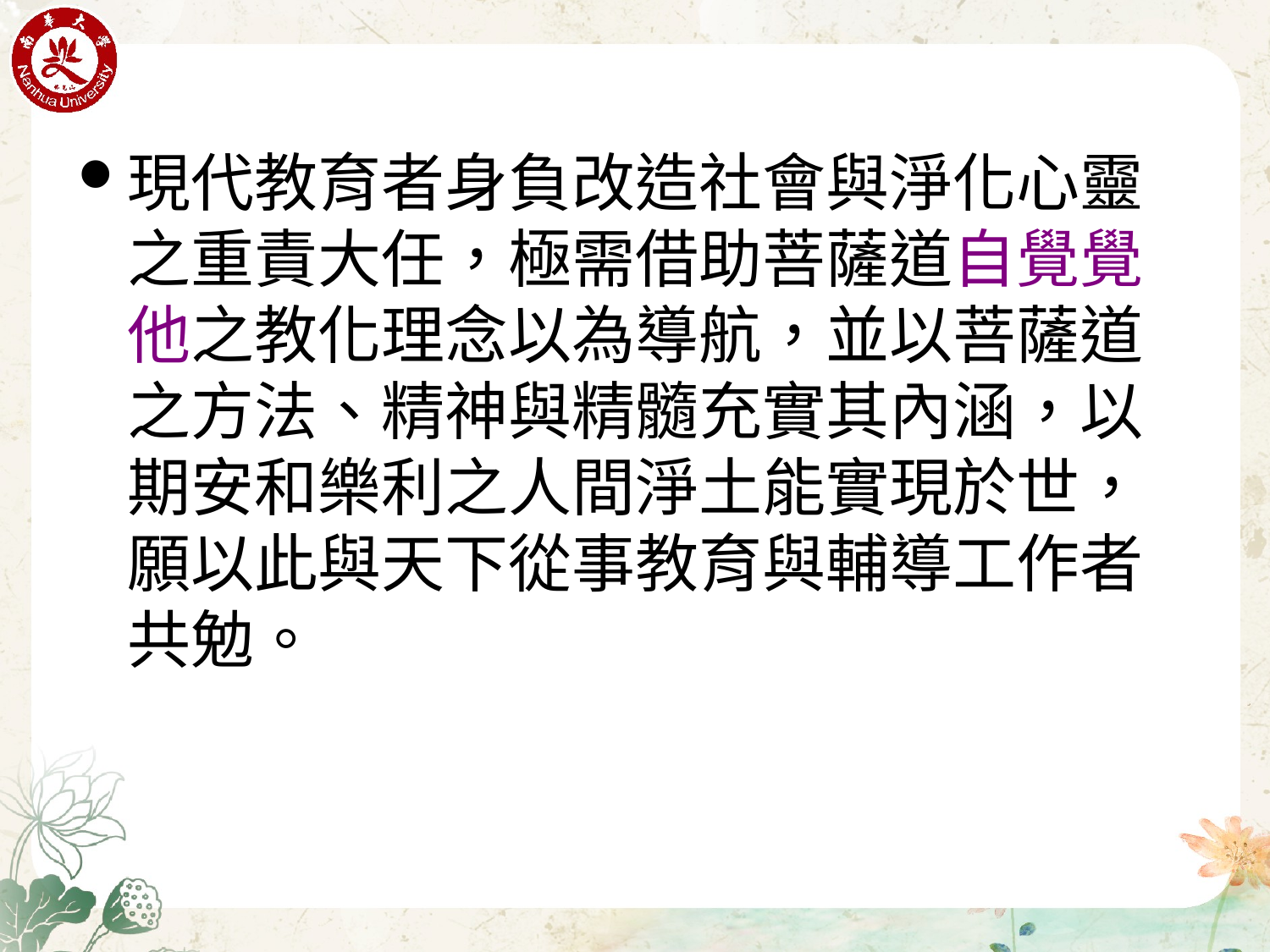

現代教育者身負改造社會與淨化心靈之重責大任，極需借助菩薩道自覺覺他之教化理念以為導航，並以菩薩道之方法、精神與精髓充實其內涵，以期安和樂利之人間淨土能實現於世，願以此與天下從事教育與輔導工作者共勉。